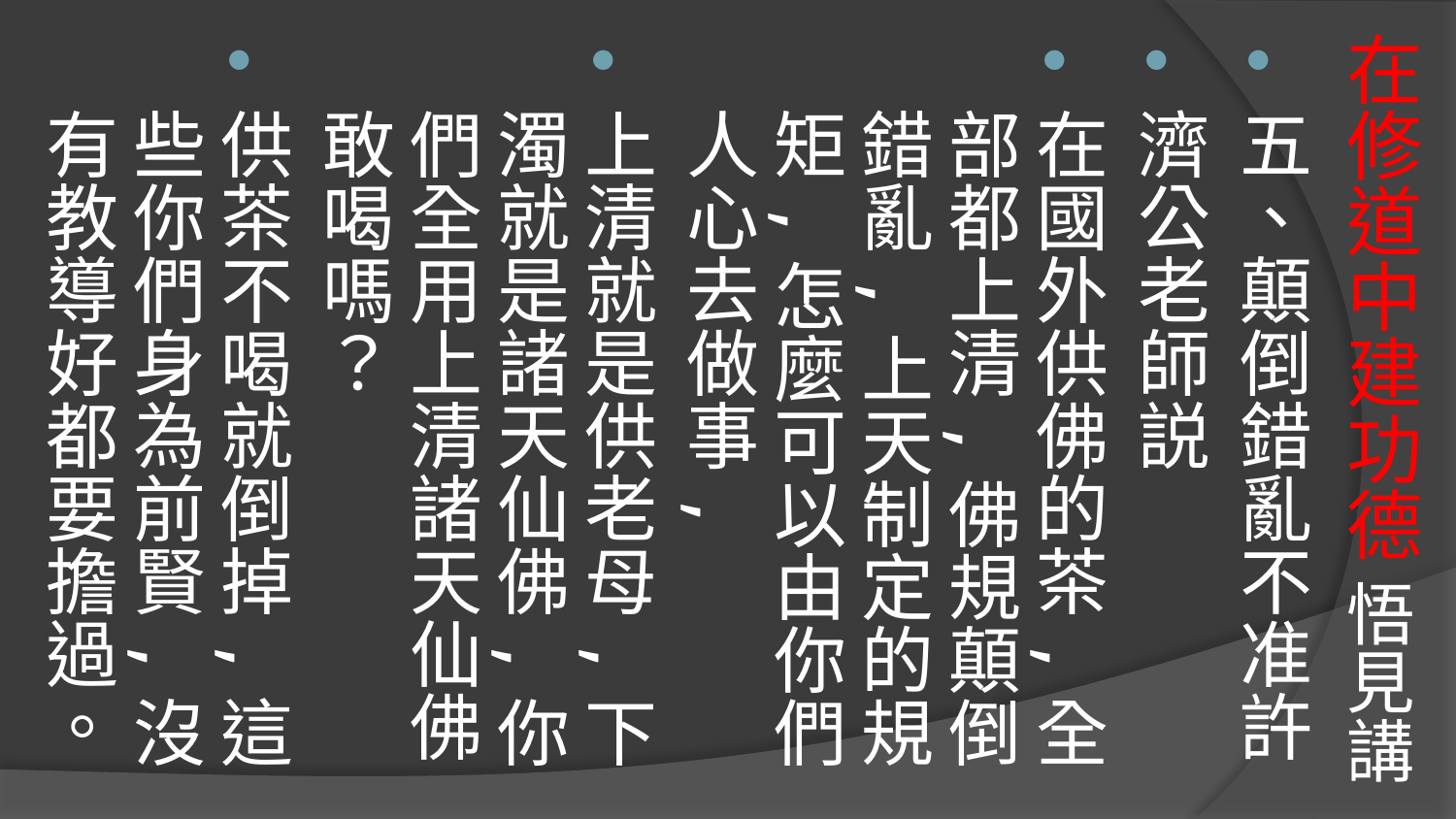

# 在修道中建功德 悟見講
五、顛倒錯亂不准許
濟公老師説
在國外供佛的茶,全部都上清,佛規顛倒錯亂,上天制定的規矩,怎麼可以由你們人心去做事,
上清就是供老母,下濁就是諸天仙佛,你們全用上清諸天仙佛敢喝嗎？
供茶不喝就倒掉,這些你們身為前賢,沒有教導好都要擔過。